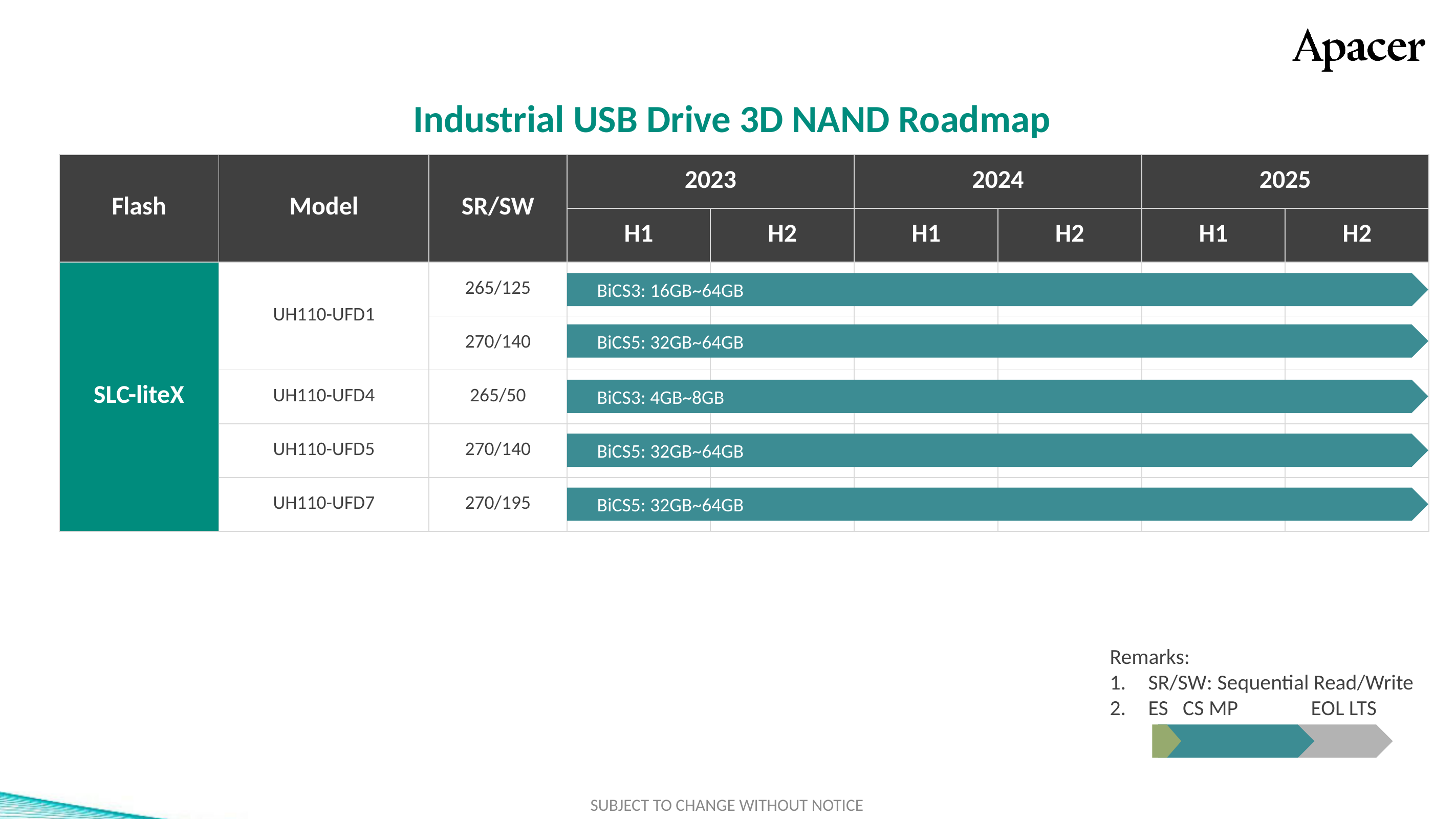

Industrial USB Drive 3D NAND Roadmap
| Flash | Model | SR/SW | 2023 |  | 2024 |  | 2025 |  |
| --- | --- | --- | --- | --- | --- | --- | --- | --- |
|  |  |  | H1 | H2 | H1 | H2 | H1 | H2 |
| SLC-liteX | UH110-UFD1 | 265/125 |  |  |  |  |  |  |
|  |  | 270/140 |  |  |  |  |  |  |
|  | UH110-UFD4 | 265/50 |  |  |  |  |  |  |
|  | UH110-UFD5 | 270/140 |  |  |  |  |  |  |
|  | UH110-UFD7 | 270/195 |  |  |  |  |  |  |
標準色
附屬
配色
3D TLC
2D MLC
SLC-lite
SLC
類工

SLC-liteX

BiCS3: 16GB~64GB
BiCS5: 32GB~64GB
BiCS3: 4GB~8GB
BiCS5: 32GB~64GB
BiCS5: 32GB~64GB
Remarks:
SR/SW: Sequential Read/Write
ES   CS MP               EOL LTS